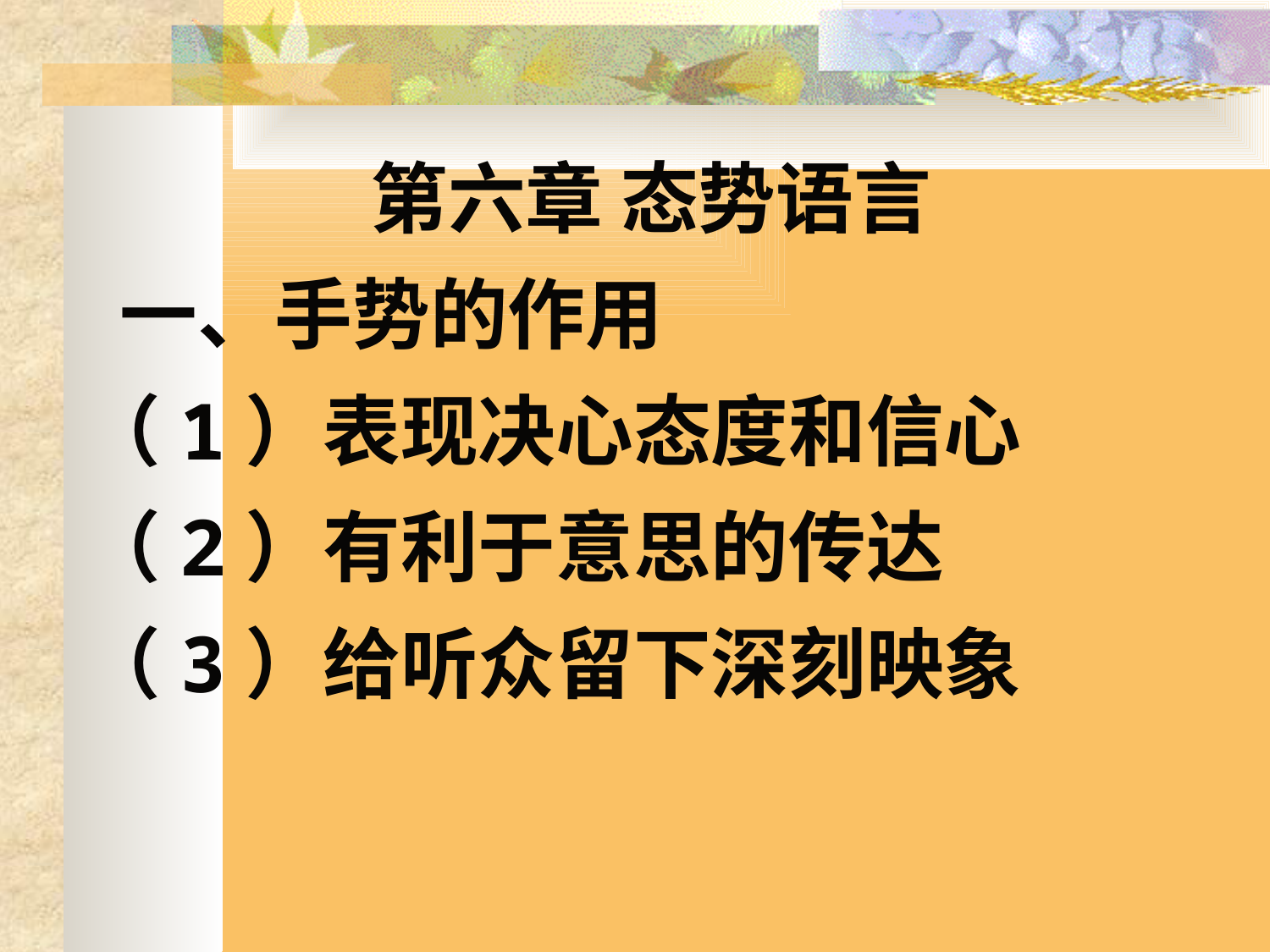

第六章 态势语言
 一、手势的作用
（1）表现决心态度和信心
（2）有利于意思的传达
（3）给听众留下深刻映象